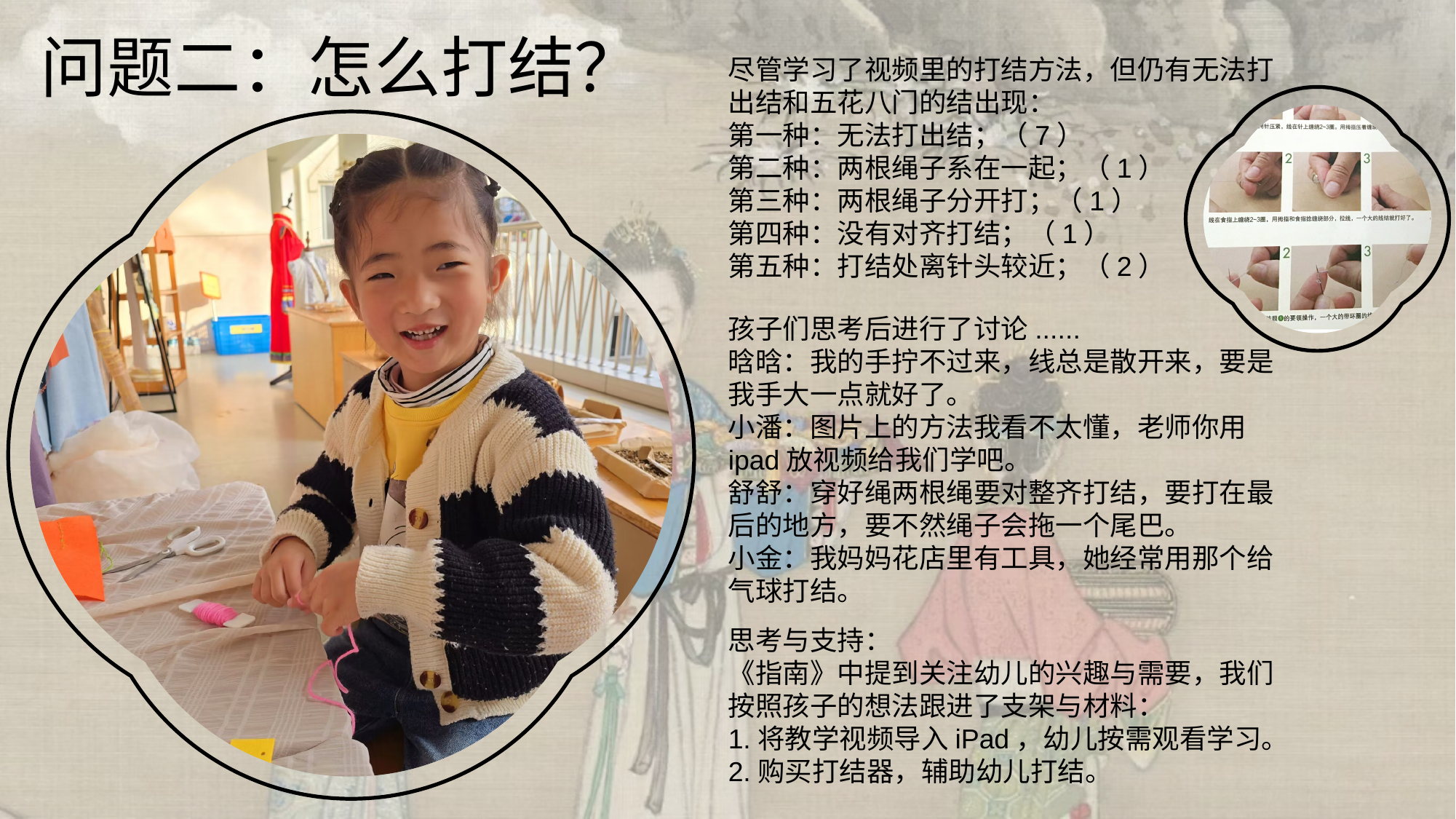

问题二：怎么打结？
尽管学习了视频里的打结方法，但仍有无法打出结和五花八门的结出现：
第一种：无法打出结；（7）
第二种：两根绳子系在一起；（1）
第三种：两根绳子分开打；（1）
第四种：没有对齐打结；（1）
第五种：打结处离针头较近；（2）

孩子们思考后进行了讨论......
晗晗：我的手拧不过来，线总是散开来，要是我手大一点就好了。
小潘：图片上的方法我看不太懂，老师你用ipad放视频给我们学吧。
舒舒：穿好绳两根绳要对整齐打结，要打在最后的地方，要不然绳子会拖一个尾巴。
小金：我妈妈花店里有工具，她经常用那个给气球打结。

思考与支持：
《指南》中提到关注幼儿的兴趣与需要，我们按照孩子的想法跟进了支架与材料：
1.将教学视频导入iPad，幼儿按需观看学习。
2.购买打结器，辅助幼儿打结。